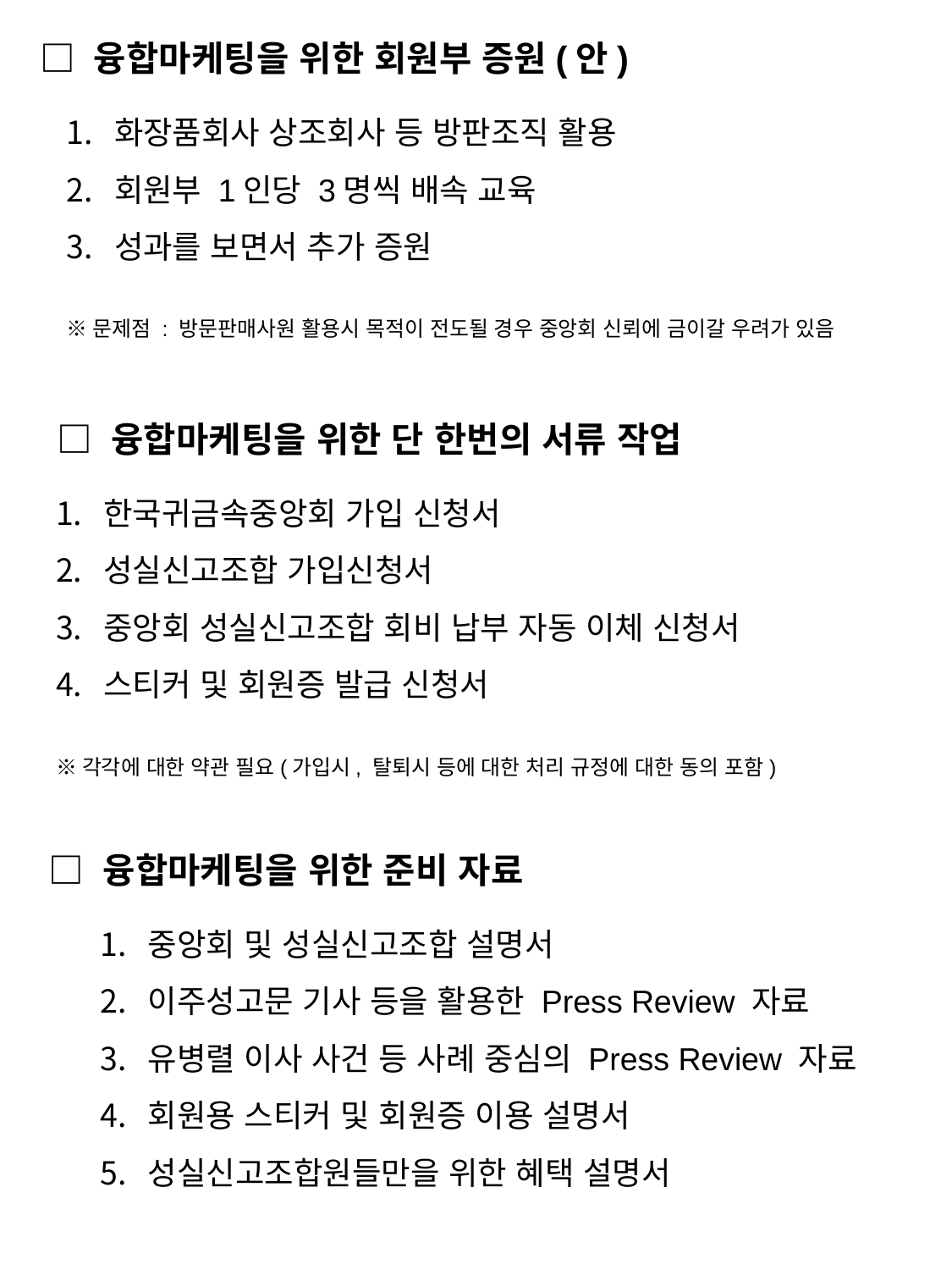

□ 융합마케팅을 위한 회원부 증원(안)
화장품회사 상조회사 등 방판조직 활용
회원부 1인당 3명씩 배속 교육
성과를 보면서 추가 증원

※문제점 : 방문판매사원 활용시 목적이 전도될 경우 중앙회 신뢰에 금이갈 우려가 있음
□ 융합마케팅을 위한 단 한번의 서류 작업
한국귀금속중앙회 가입 신청서
성실신고조합 가입신청서
중앙회 성실신고조합 회비 납부 자동 이체 신청서
스티커 및 회원증 발급 신청서

※각각에 대한 약관 필요(가입시, 탈퇴시 등에 대한 처리 규정에 대한 동의 포함)
□ 융합마케팅을 위한 준비 자료
중앙회 및 성실신고조합 설명서
이주성고문 기사 등을 활용한 Press Review 자료
유병렬 이사 사건 등 사례 중심의 Press Review 자료
회원용 스티커 및 회원증 이용 설명서
성실신고조합원들만을 위한 혜택 설명서